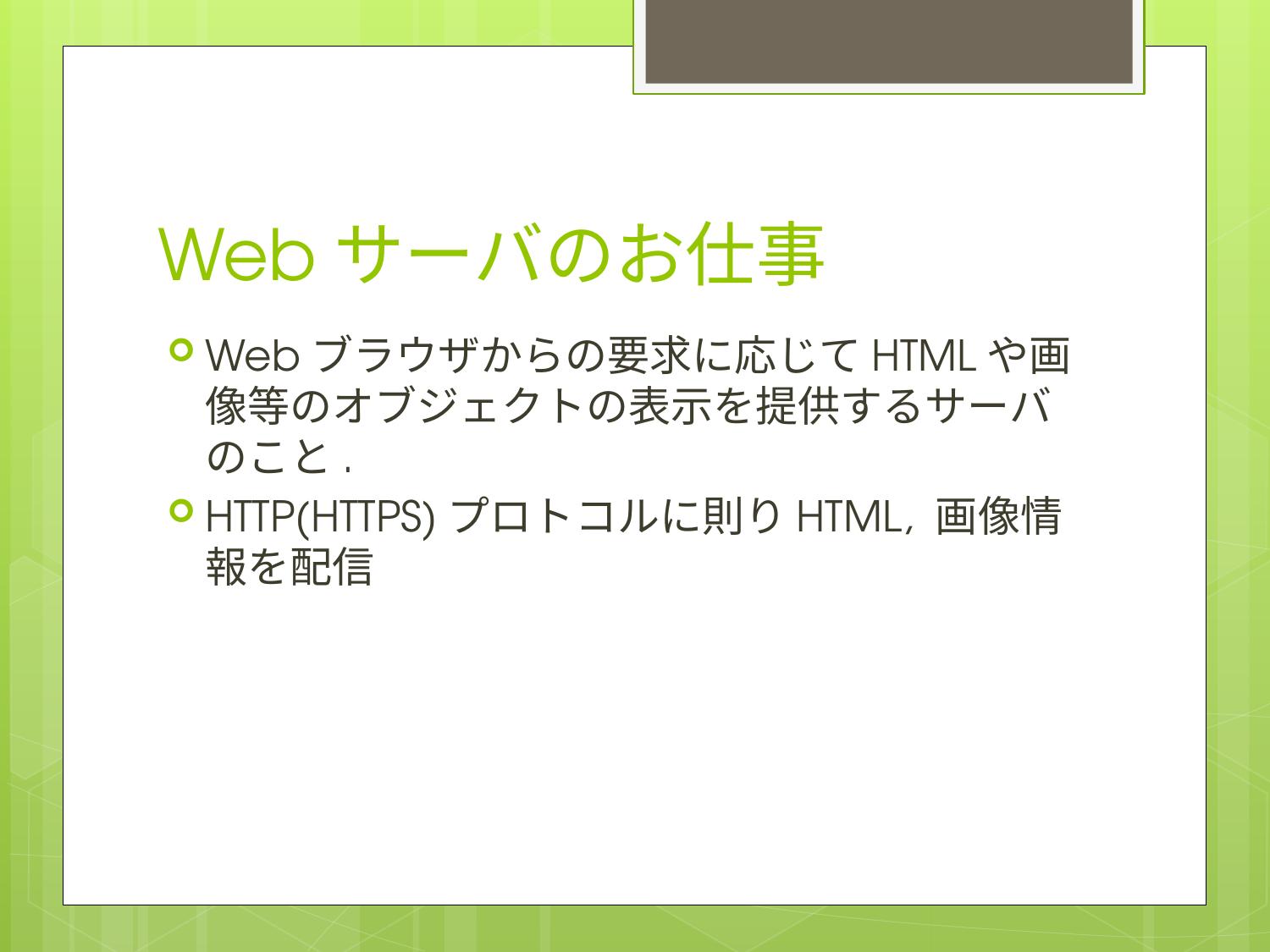

# Webサーバのお仕事
Webブラウザからの要求に応じてHTMLや画像等のオブジェクトの表示を提供するサーバのこと.
HTTP(HTTPS)プロトコルに則りHTML, 画像情報を配信